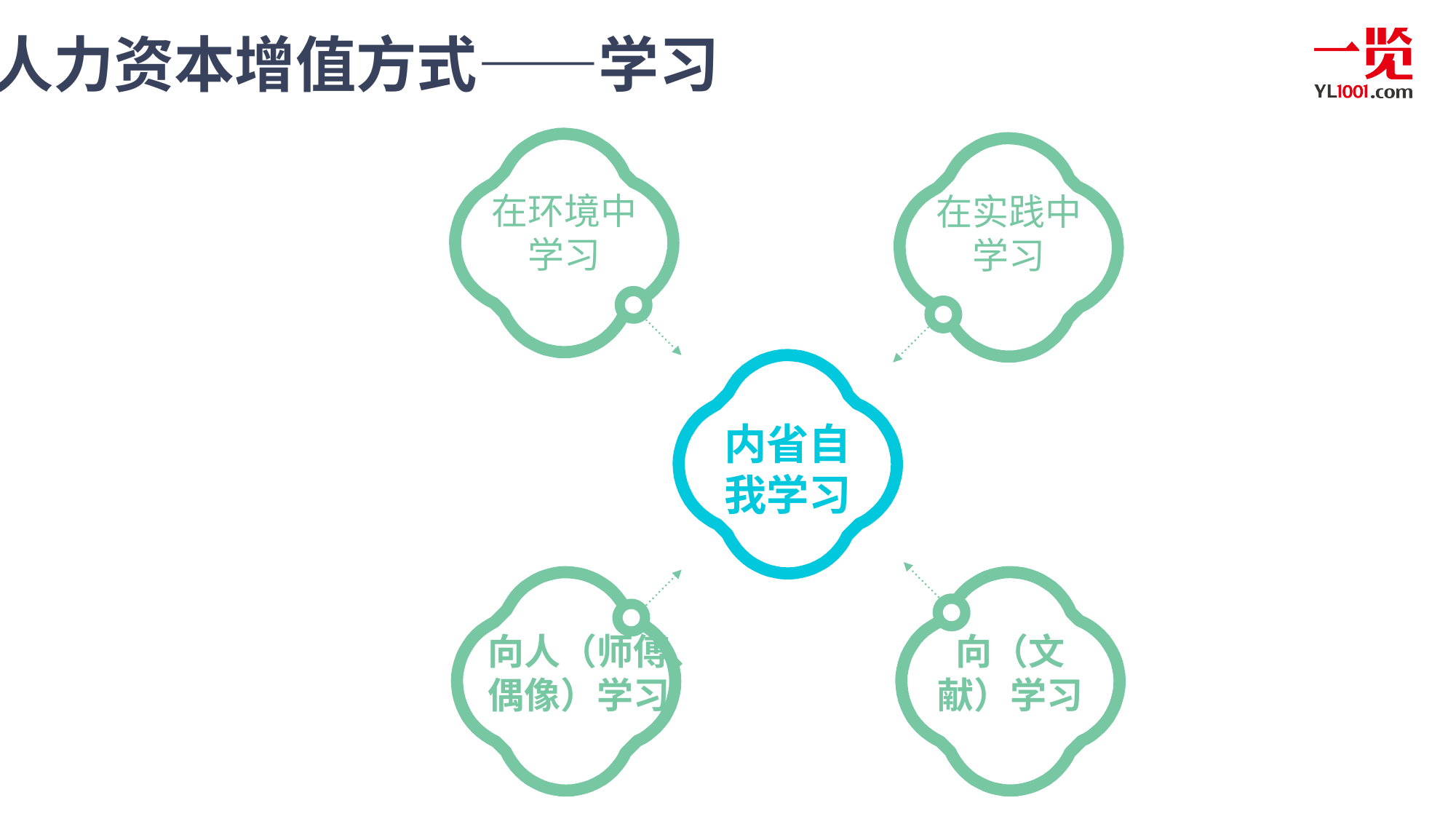

人力资本增值方式——学习

在环境中学习

在实践中学习

内省自我学习

向（文献）学习

向人（师傅、偶像）学习